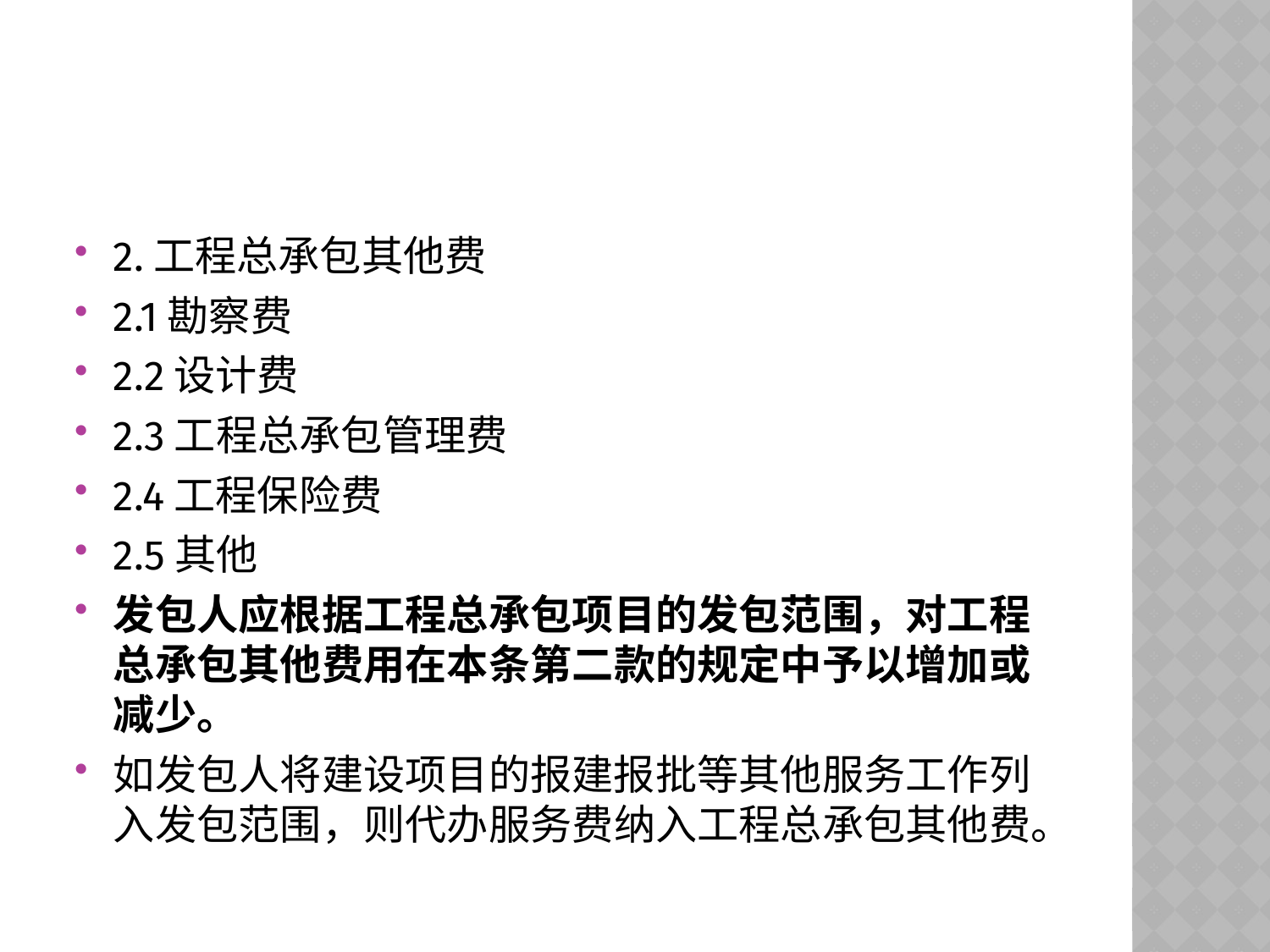

#
2.工程总承包其他费
2.1勘察费
2.2设计费
2.3工程总承包管理费
2.4工程保险费
2.5其他
发包人应根据工程总承包项目的发包范围，对工程总承包其他费用在本条第二款的规定中予以增加或减少。
如发包人将建设项目的报建报批等其他服务工作列入发包范围，则代办服务费纳入工程总承包其他费。